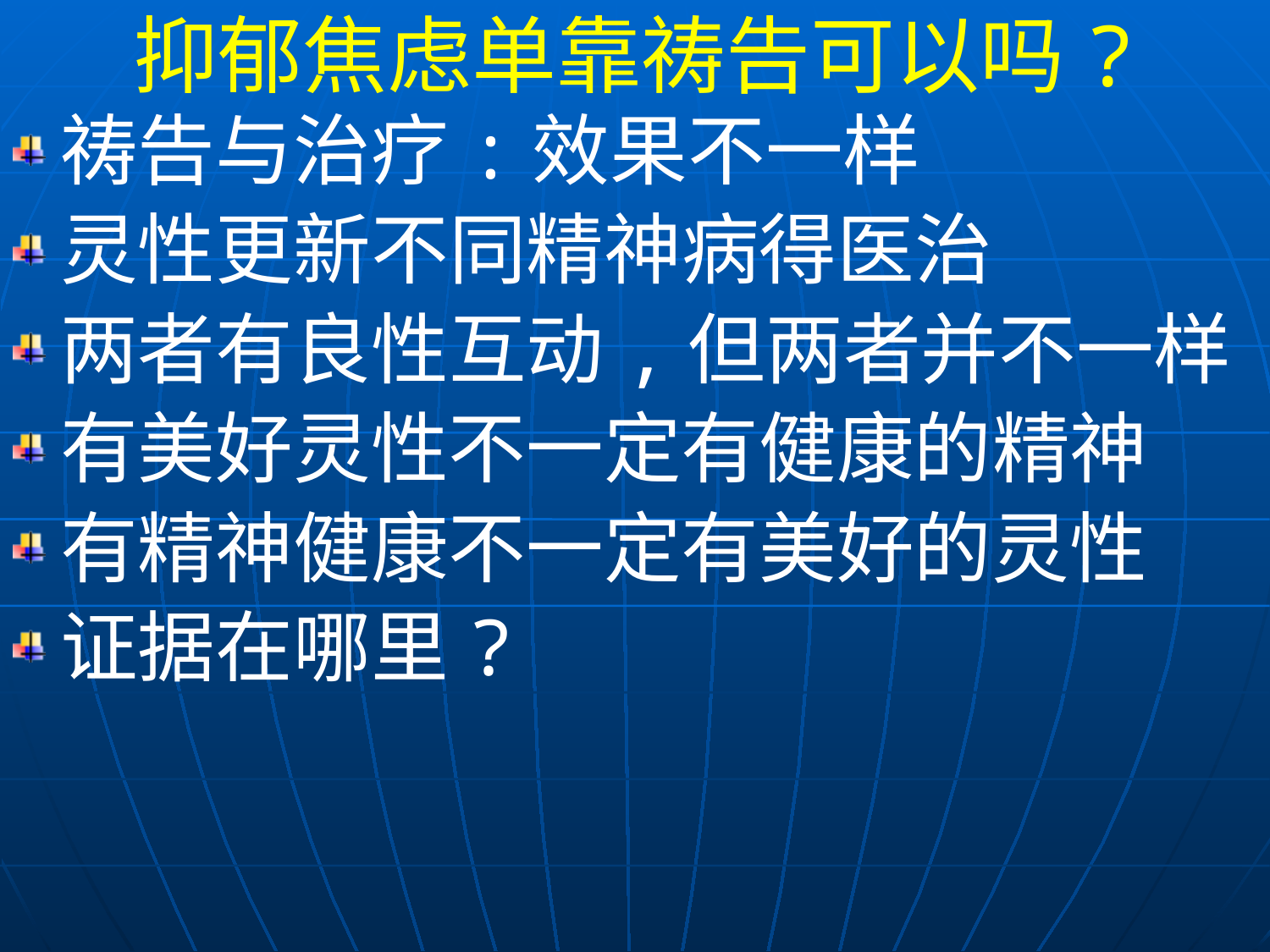

抑郁焦虑单靠祷告可以吗?
祷告与治疗:效果不一样
灵性更新不同精神病得医治
两者有良性互动,但两者并不一样
有美好灵性不一定有健康的精神
有精神健康不一定有美好的灵性
证据在哪里?